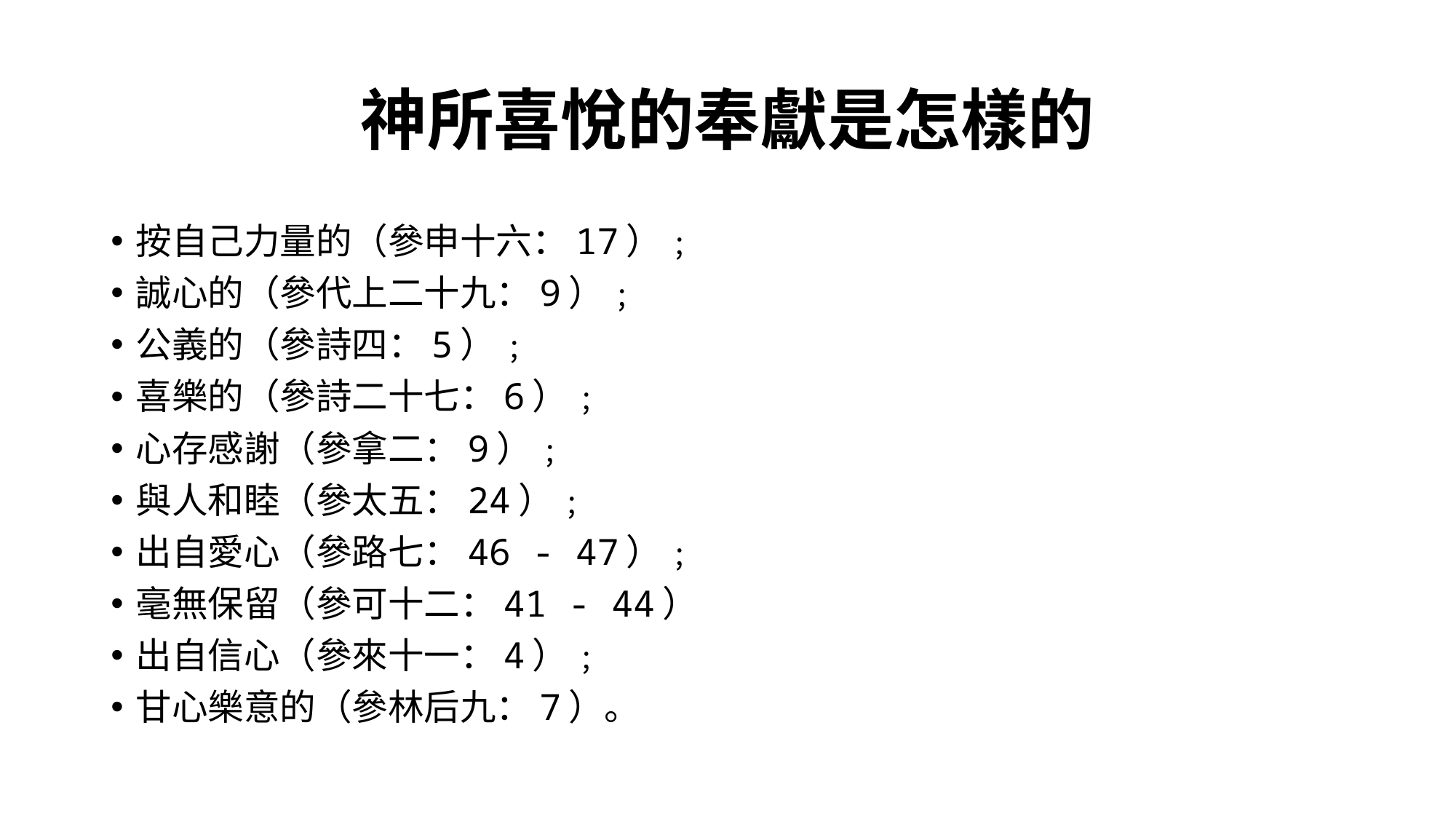

# 神所喜悅的奉獻是怎樣的
按自己力量的（參申十六：17）﹔
誠心的（參代上二十九：9）﹔
公義的（參詩四：5）﹔
喜樂的（參詩二十七：6）﹔
心存感謝（參拿二：9）﹔
與人和睦（參太五：24）﹔
出自愛心（參路七：46 - 47）﹔
毫無保留（參可十二：41 - 44）
出自信心（參來十一：4）﹔
甘心樂意的（參林后九：7）。